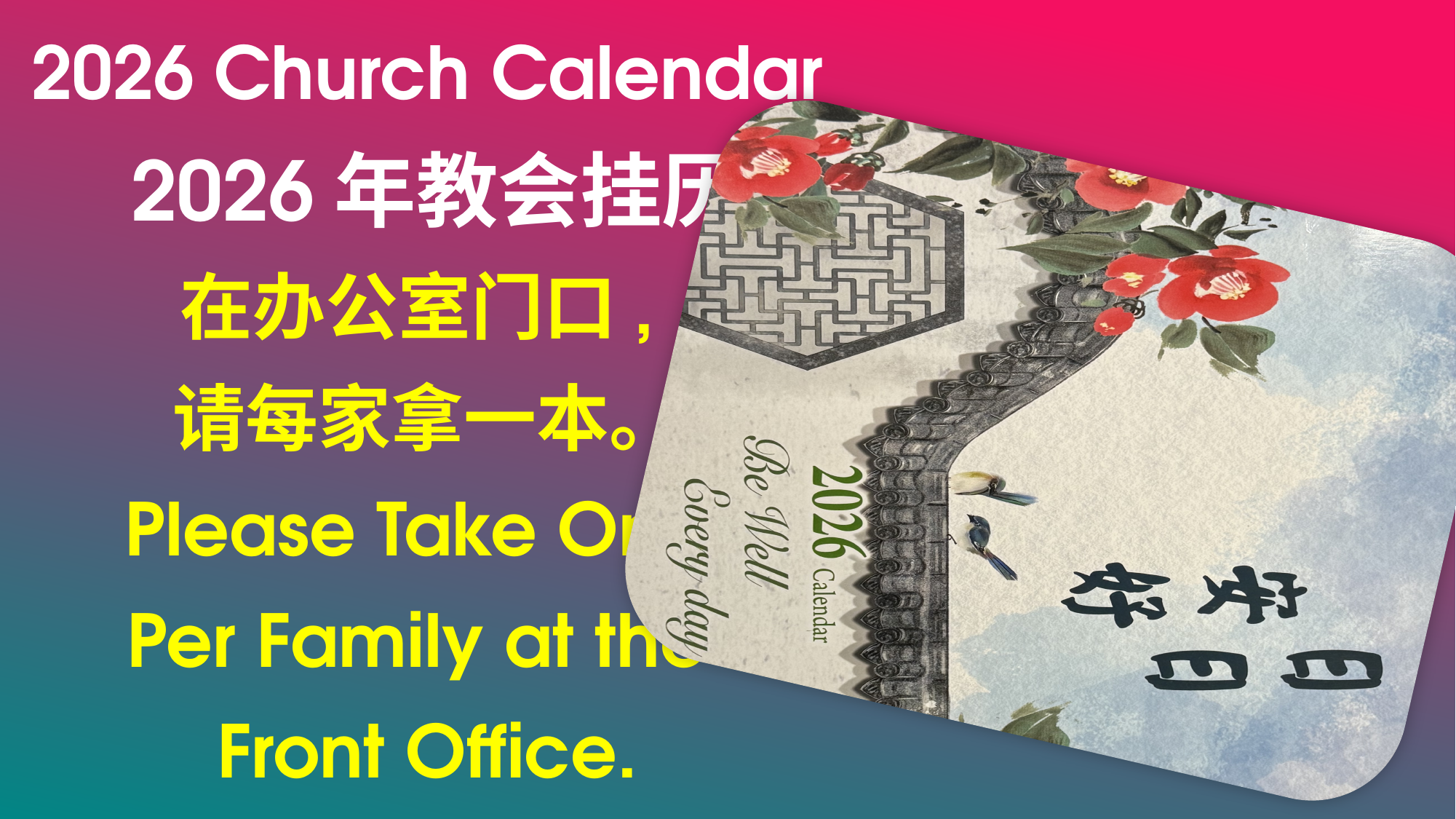

2026 Church Calendar
 2026年教会挂历
在办公室门口,
请每家拿一本。
Please Take One
Per Family at the
Front Office.